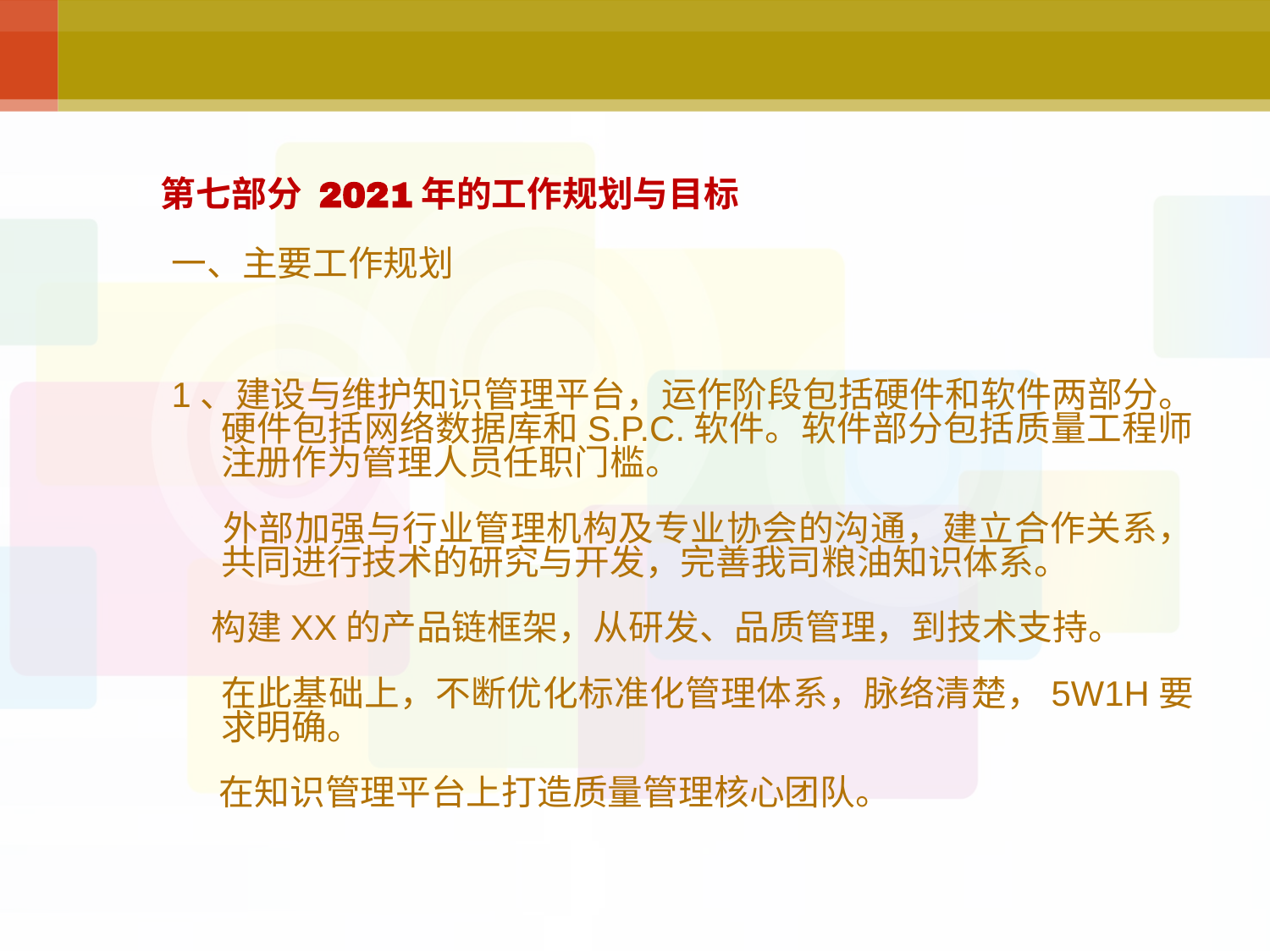

# 第七部分 2021年的工作规划与目标
一、主要工作规划

1、建设与维护知识管理平台，运作阶段包括硬件和软件两部分。硬件包括网络数据库和S.P.C.软件。软件部分包括质量工程师注册作为管理人员任职门槛。
     外部加强与行业管理机构及专业协会的沟通，建立合作关系，共同进行技术的研究与开发，完善我司粮油知识体系。
    构建XX的产品链框架，从研发、品质管理，到技术支持。
     在此基础上，不断优化标准化管理体系，脉络清楚，5W1H要求明确。
     在知识管理平台上打造质量管理核心团队。